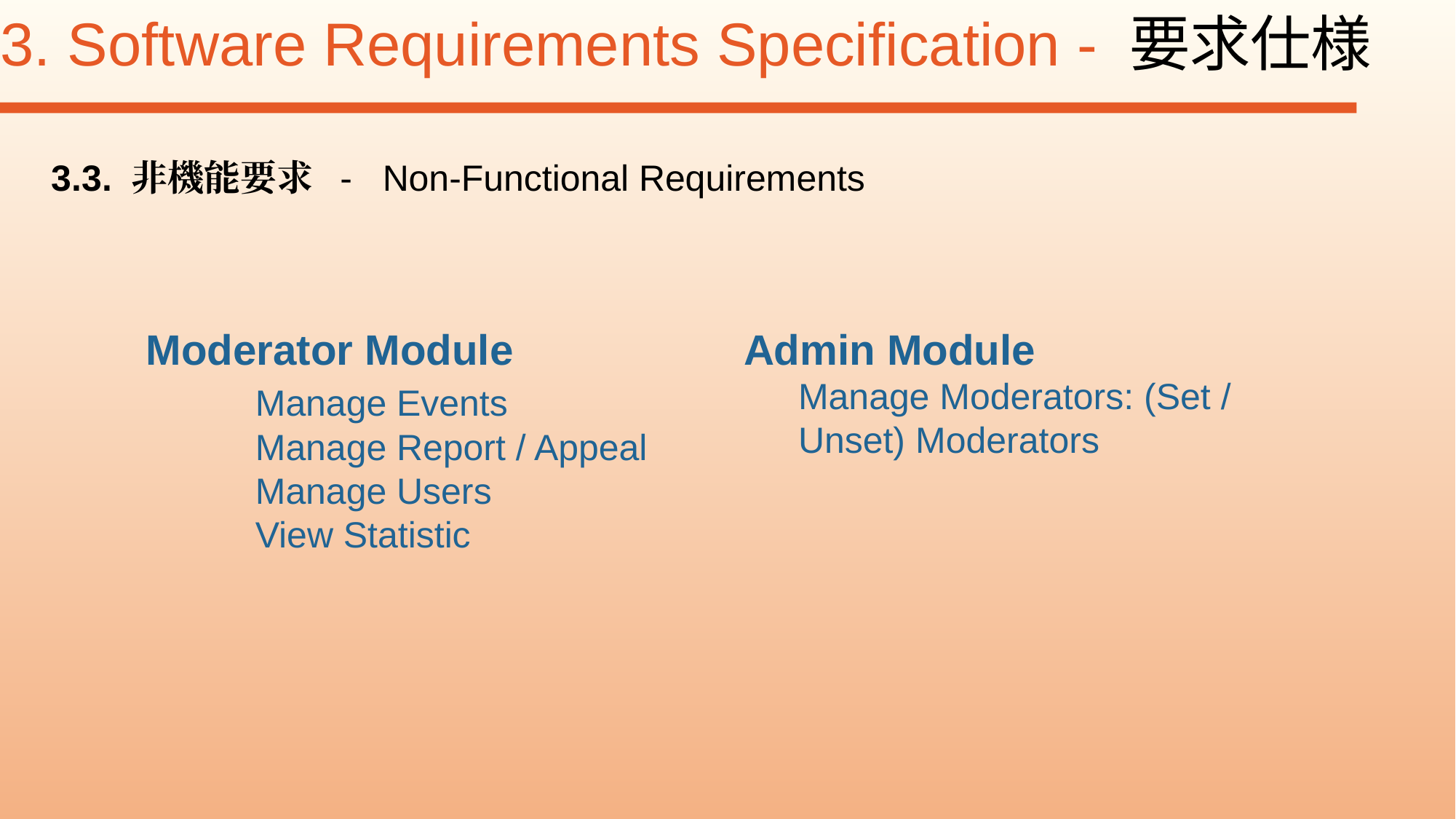

3.3. 非機能要求  -   Non-Functional Requirements
Moderator Module
	Manage Events
	Manage Report / Appeal
	Manage Users
	View Statistic
Admin Module
Manage Moderators: (Set / Unset) Moderators